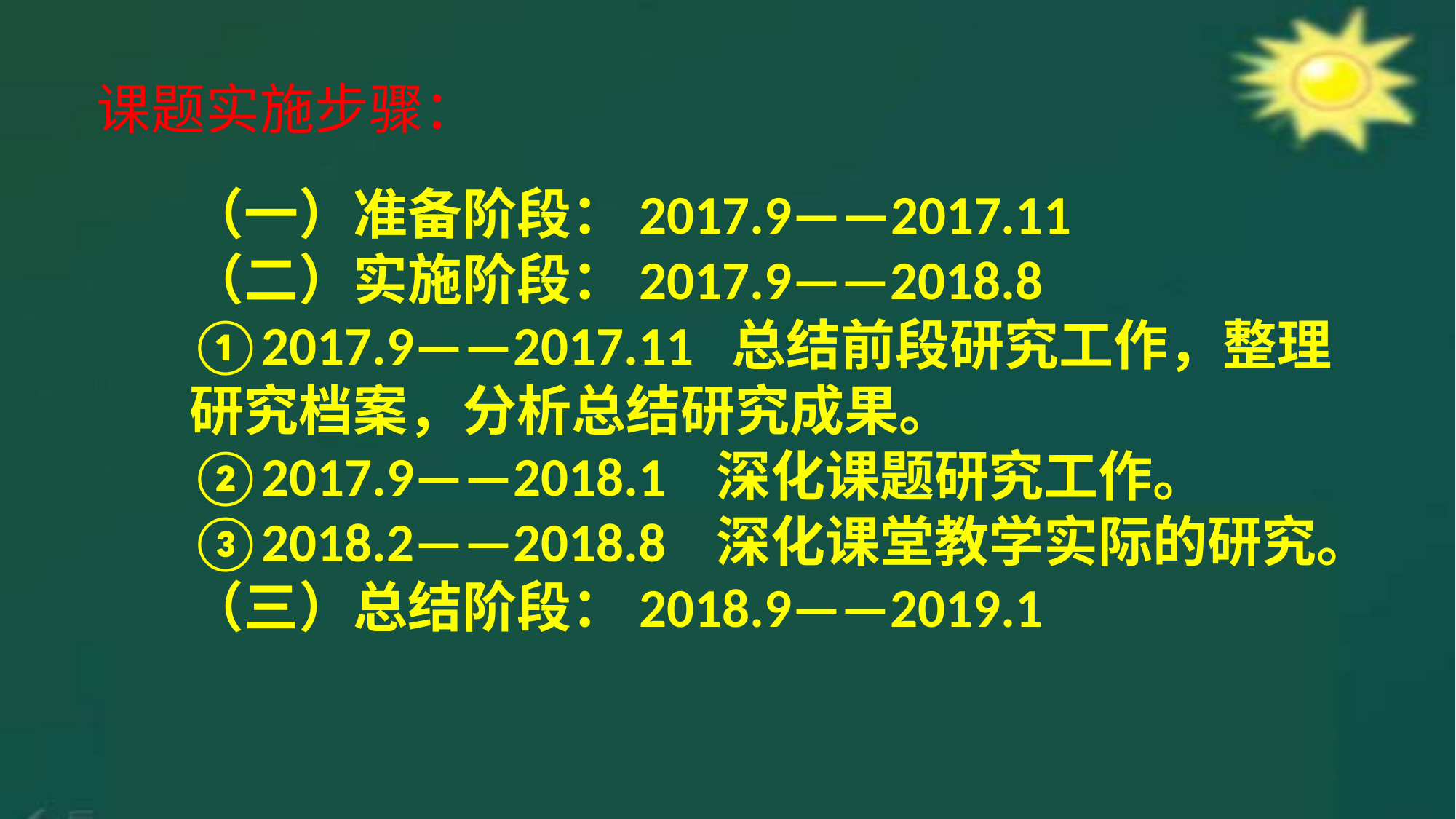

课题实施步骤：
（一）准备阶段：2017.9——2017.11
（二）实施阶段：2017.9——2018.8
①2017.9——2017.11  总结前段研究工作，整理研究档案，分析总结研究成果。
②2017.9——2018.1   深化课题研究工作。
③2018.2——2018.8   深化课堂教学实际的研究。
（三）总结阶段：2018.9——2019.1